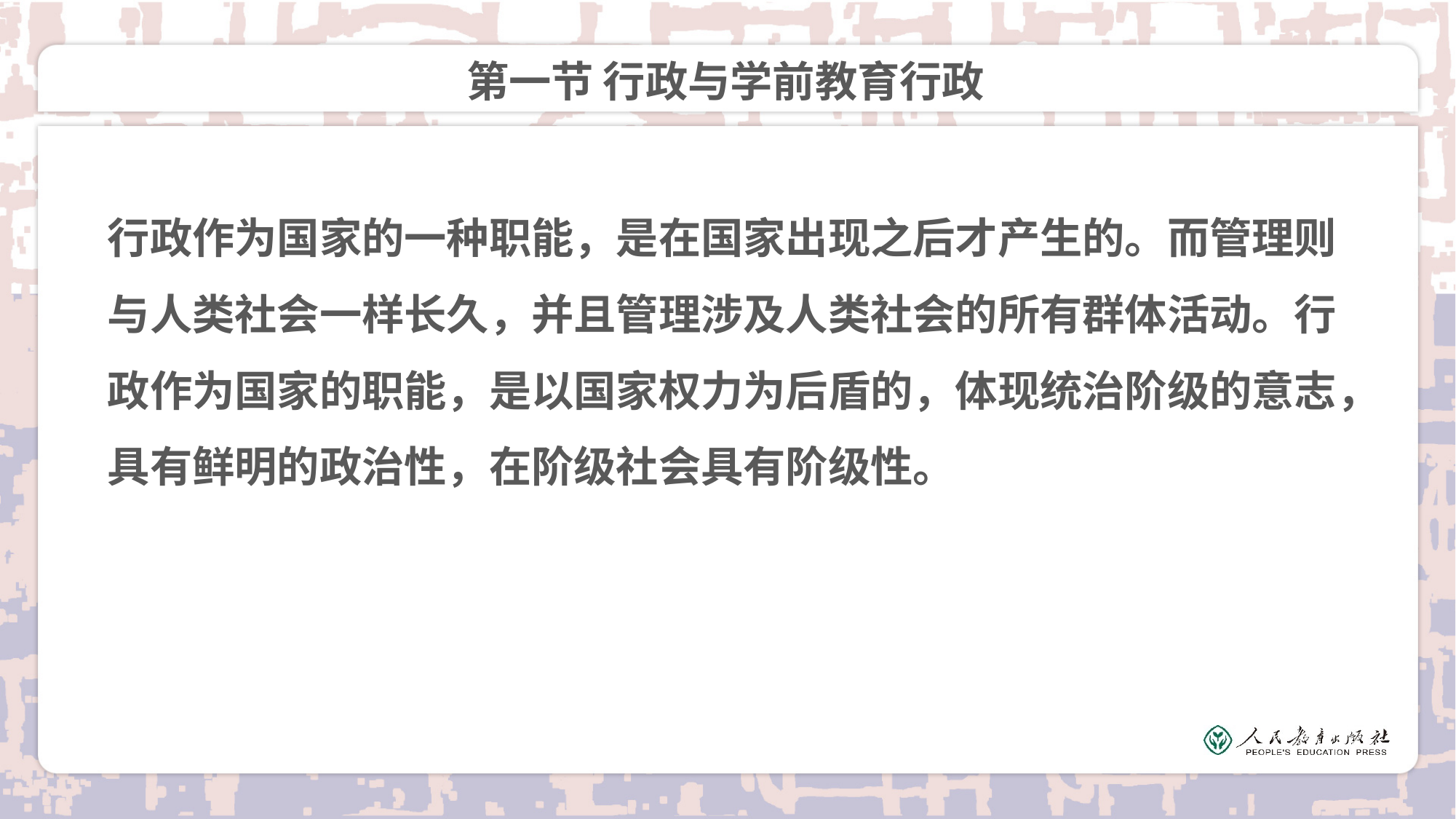

# 第一节 行政与学前教育行政
行政作为国家的一种职能，是在国家出现之后才产生的。而管理则与人类社会一样长久，并且管理涉及人类社会的所有群体活动。行政作为国家的职能，是以国家权力为后盾的，体现统治阶级的意志，具有鲜明的政治性，在阶级社会具有阶级性。